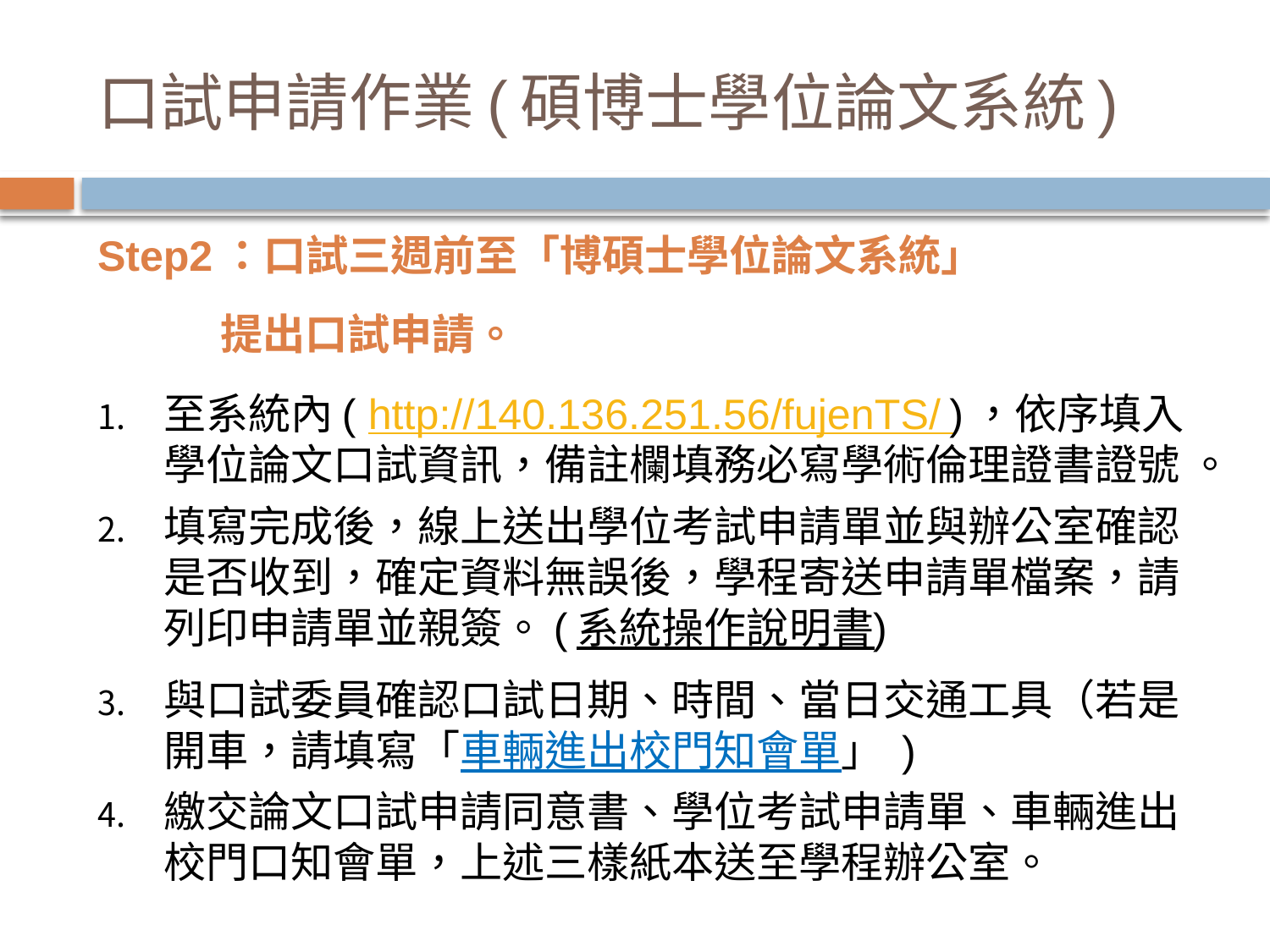

# 口試申請作業(碩博士學位論文系統)
Step2：口試三週前至「博碩士學位論文系統」
            提出口試申請。
至系統內( http://140.136.251.56/fujenTS/ )，依序填入學位論文口試資訊，備註欄填務必寫學術倫理證書證號 。
填寫完成後，線上送出學位考試申請單並與辦公室確認是否收到，確定資料無誤後，學程寄送申請單檔案，請列印申請單並親簽。(系統操作說明書)
與口試委員確認口試日期、時間、當日交通工具（若是開車，請填寫「車輛進出校門知會單」 )
繳交論文口試申請同意書、學位考試申請單、車輛進出校門口知會單，上述三樣紙本送至學程辦公室。